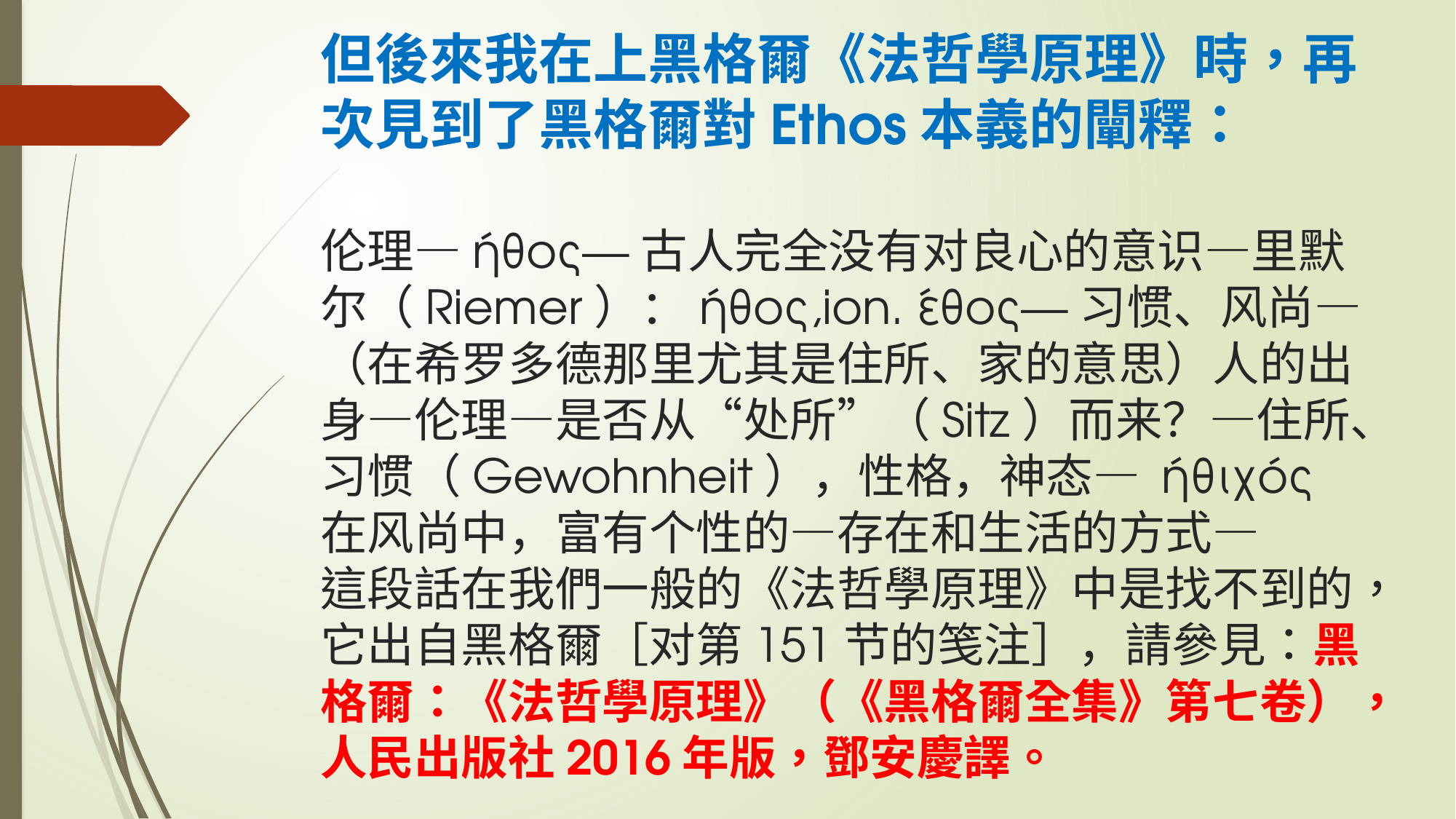

# 但後來我在上黑格爾《法哲學原理》時，再次見到了黑格爾對Ethos本義的闡釋：   伦理—ήθος—古人完全没有对良心的意识—里默尔（Riemer）：ήθος,ion. έθος—习惯、风尚—（在希罗多德那里尤其是住所、家的意思）人的出身—伦理—是否从“处所”（Sitz）而来？—住所、习惯（Gewohnheit），性格，神态— ήθιχóς在风尚中，富有个性的—存在和生活的方式— 這段話在我們一般的《法哲學原理》中是找不到的，它出自黑格爾［对第151节的笺注］，請參見：黑格爾：《法哲學原理》（《黑格爾全集》第七卷），人民出版社2016年版，鄧安慶譯。